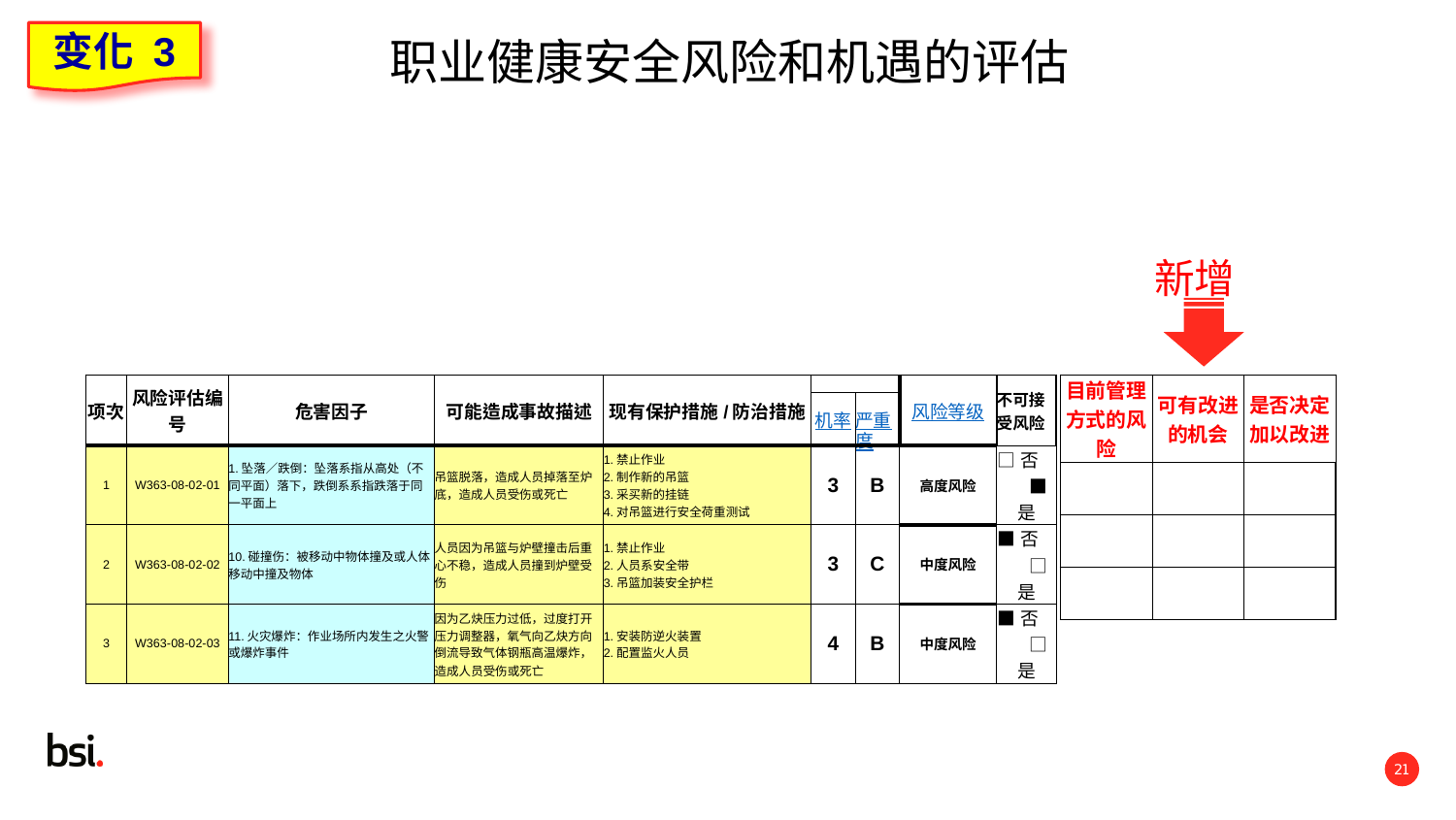

变化 3
# 职业健康安全风险和机遇的评估
新增

| 项次 | 风险评估编号 | 危害因子 | 可能造成事故描述 | 现有保护措施/防治措施 |  |  | 风险等级 | 不可接受风险 |
| --- | --- | --- | --- | --- | --- | --- | --- | --- |
|  |  |  |  |  | 机率 | 严重度 |  |  |
| 1 | W363-08-02-01 | 1.坠落／跌倒：坠落系指从高处（不同平面）落下，跌倒系系指跌落于同一平面上 | 吊篮脱落，造成人员掉落至炉底，造成人员受伤或死亡 | 1.禁止作业 2.制作新的吊篮 3.采买新的挂链 4.对吊篮进行安全荷重测试 | 3 | B | 高度风险 | □否 ■是 |
| 2 | W363-08-02-02 | 10.碰撞伤：被移动中物体撞及或人体移动中撞及物体 | 人员因为吊篮与炉壁撞击后重心不稳，造成人员撞到炉壁受伤 | 1.禁止作业 2.人员系安全带 3.吊篮加装安全护栏 | 3 | C | 中度风险 | ■否 □是 |
| 3 | W363-08-02-03 | 11.火灾爆炸：作业场所内发生之火警或爆炸事件 | 因为乙炔压力过低，过度打开压力调整器，氧气向乙炔方向倒流导致气体钢瓶高温爆炸，造成人员受伤或死亡 | 1.安装防逆火装置 2.配置监火人员 | 4 | B | 中度风险 | ■否 □是 |
| 目前管理方式的风险 | 可有改进的机会 | 是否决定加以改进 |
| --- | --- | --- |
|  |  |  |
|  |  |  |
|  |  |  |